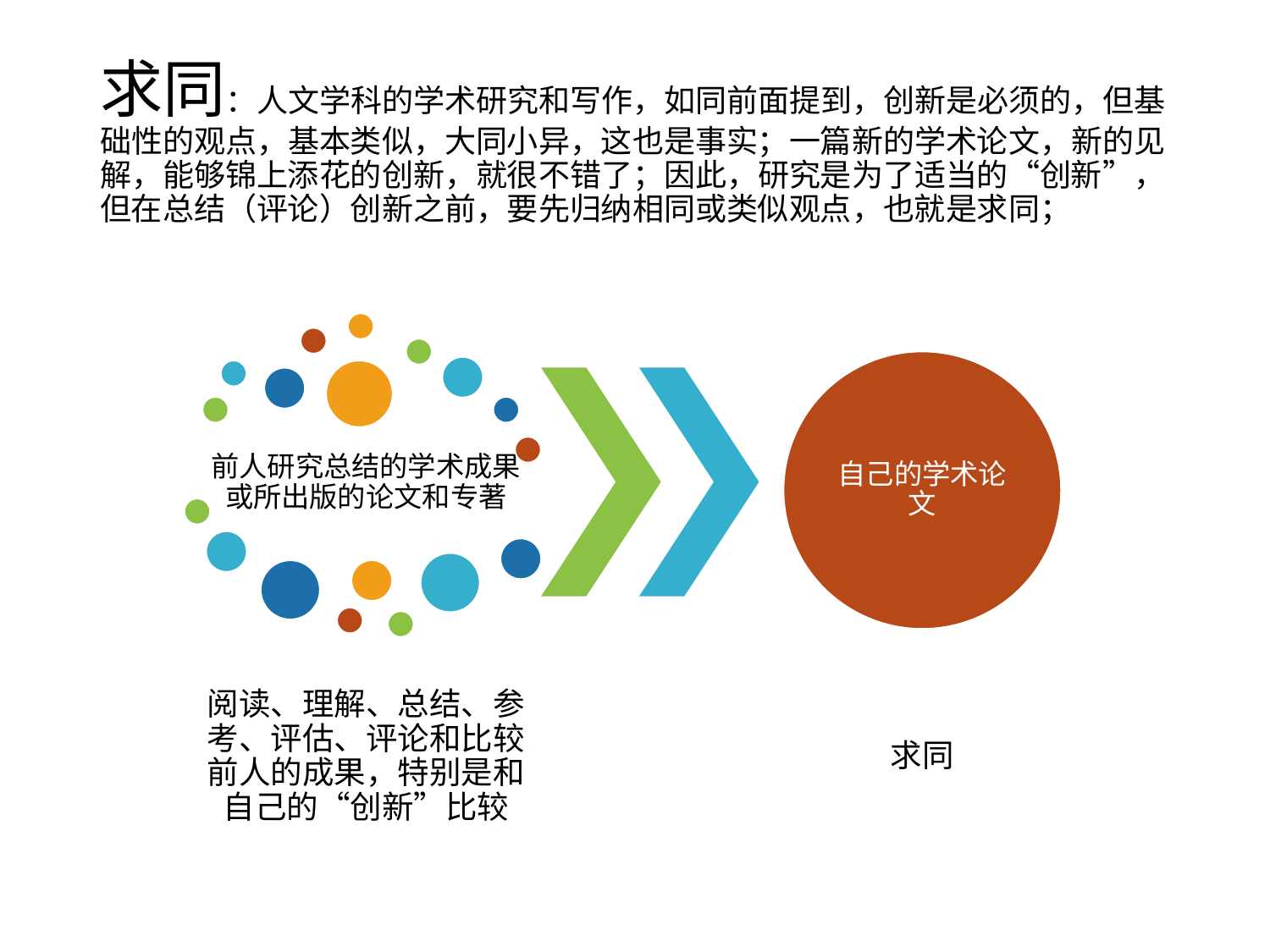

# 求同：人文学科的学术研究和写作，如同前面提到，创新是必须的，但基础性的观点，基本类似，大同小异，这也是事实；一篇新的学术论文，新的见解，能够锦上添花的创新，就很不错了；因此，研究是为了适当的“创新”，但在总结（评论）创新之前，要先归纳相同或类似观点，也就是求同；
前人研究总结的学术成果或所出版的论文和专著
阅读、理解、总结、参考、评估、评论和比较前人的成果，特别是和自己的“创新”比较
自己的学术论文
求同